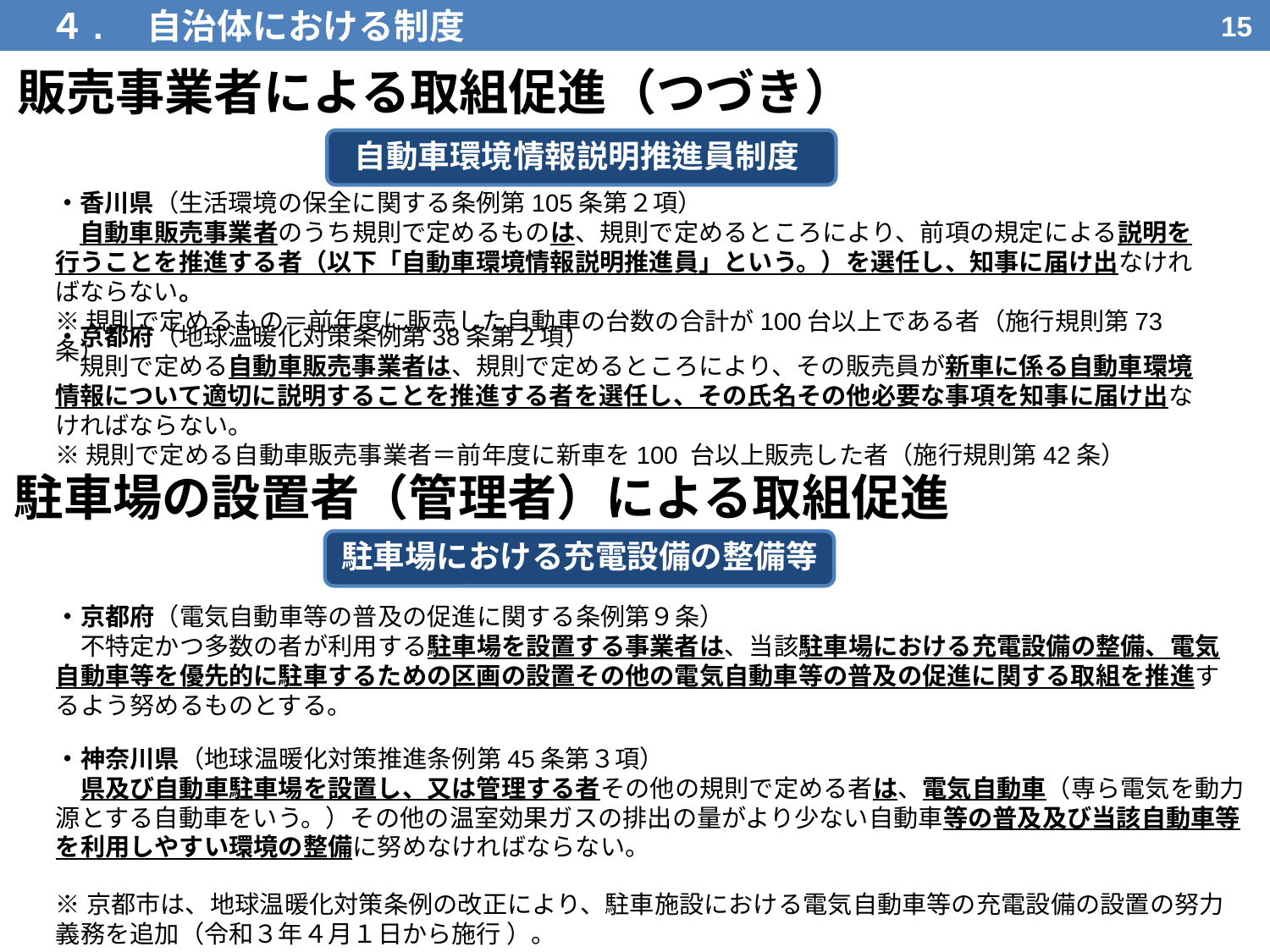

４.　自治体における制度
15
販売事業者による取組促進（つづき）

自動車環境情報説明推進員制度
・香川県（生活環境の保全に関する条例第105条第２項）
　自動車販売事業者のうち規則で定めるものは、規則で定めるところにより、前項の規定による説明を行うことを推進する者（以下「自動車環境情報説明推進員」という。）を選任し、知事に届け出なければならない。
※規則で定めるもの＝前年度に販売した自動車の台数の合計が100台以上である者（施行規則第73条）
・京都府（地球温暖化対策条例第38条第２項）
　規則で定める自動車販売事業者は、規則で定めるところにより、その販売員が新車に係る自動車環境情報について適切に説明することを推進する者を選任し、その氏名その他必要な事項を知事に届け出なければならない。
※規則で定める自動車販売事業者＝前年度に新車を100 台以上販売した者（施行規則第42条）
駐車場の設置者（管理者）による取組促進
駐車場における充電設備の整備等

・京都府（電気自動車等の普及の促進に関する条例第９条）
　不特定かつ多数の者が利用する駐車場を設置する事業者は、当該駐車場における充電設備の整備、電気自動車等を優先的に駐車するための区画の設置その他の電気自動車等の普及の促進に関する取組を推進するよう努めるものとする。
・神奈川県（地球温暖化対策推進条例第45条第３項）
　県及び自動車駐車場を設置し、又は管理する者その他の規則で定める者は、電気自動車（専ら電気を動力源とする自動車をいう。）その他の温室効果ガスの排出の量がより少ない自動車等の普及及び当該自動車等を利用しやすい環境の整備に努めなければならない。
※京都市は、地球温暖化対策条例の改正により、駐車施設における電気自動車等の充電設備の設置の努力義務を追加（令和３年４月１日から施行 ）。